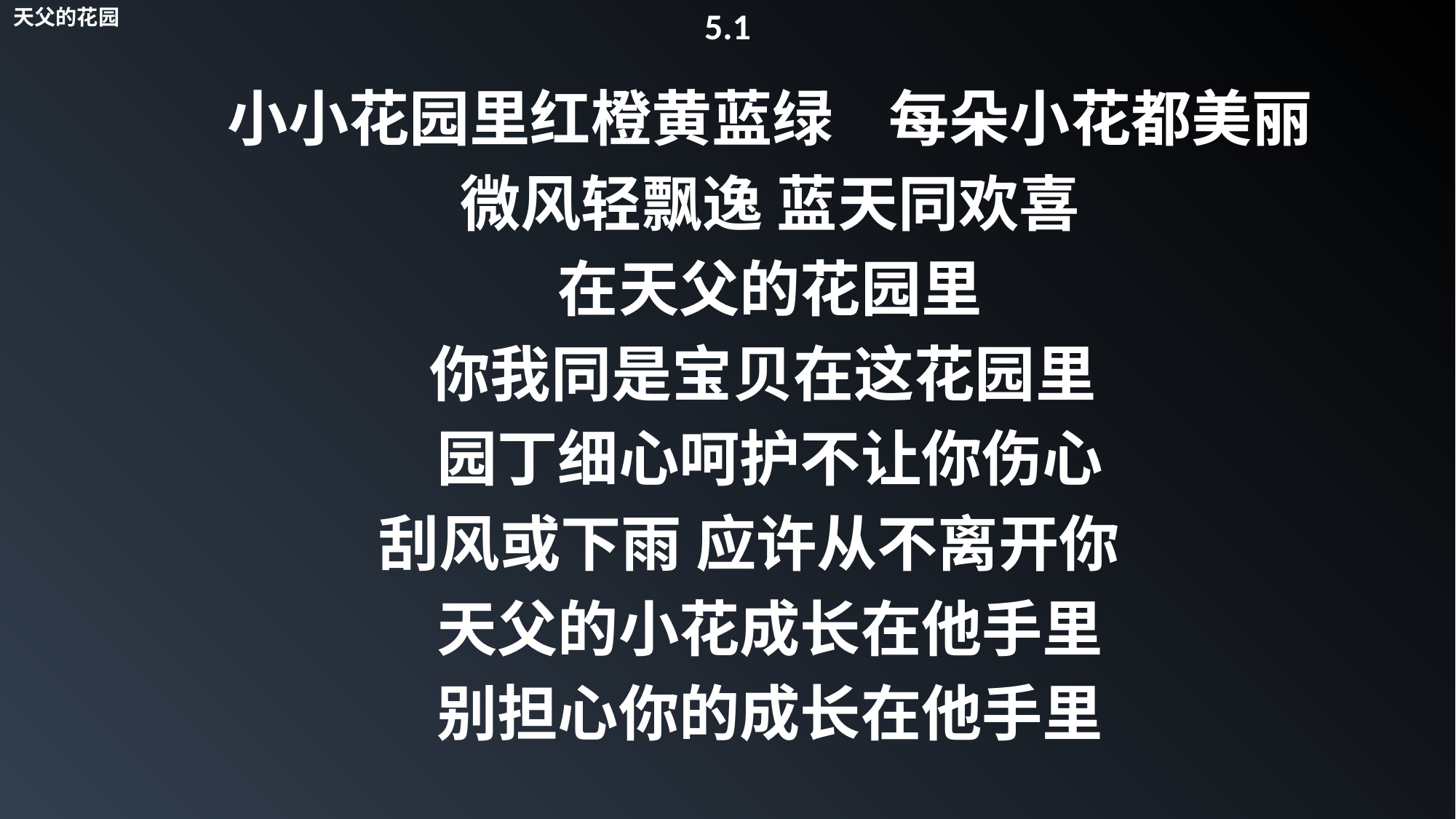

天父的花园
5.1
小小花园里红橙黄蓝绿    每朵小花都美丽
微风轻飘逸 蓝天同欢喜
在天父的花园里
你我同是宝贝在这花园里
园丁细心呵护不让你伤心
刮风或下雨 应许从不离开你
天父的小花成长在他手里
别担心你的成长在他手里